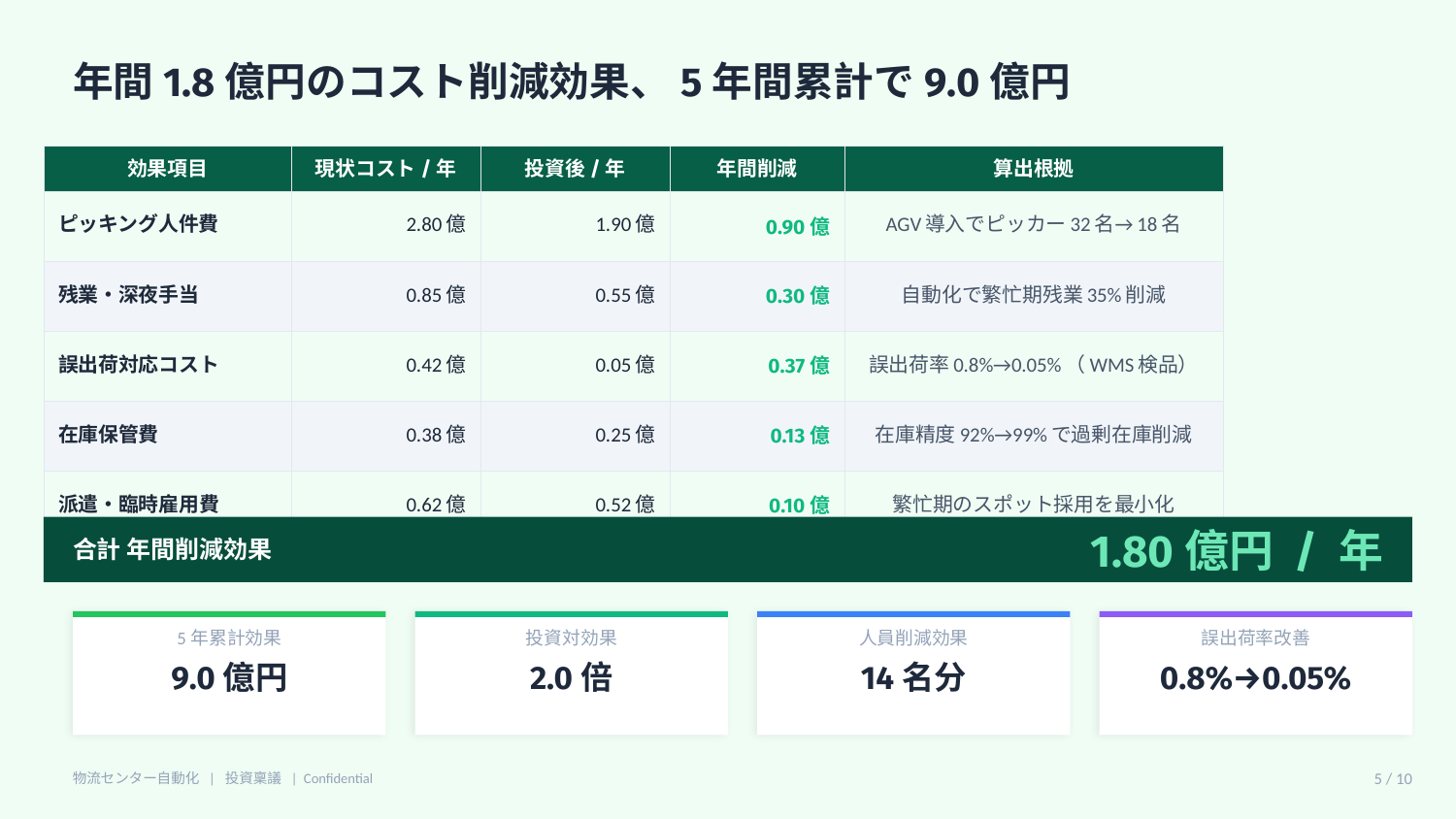

年間1.8億円のコスト削減効果、5年間累計で9.0億円
| 効果項目 | 現状コスト/年 | 投資後/年 | 年間削減 | 算出根拠 |
| --- | --- | --- | --- | --- |
| ピッキング人件費 | 2.80億 | 1.90億 | 0.90億 | AGV導入でピッカー32名→18名 |
| 残業・深夜手当 | 0.85億 | 0.55億 | 0.30億 | 自動化で繁忙期残業35%削減 |
| 誤出荷対応コスト | 0.42億 | 0.05億 | 0.37億 | 誤出荷率0.8%→0.05%（WMS検品） |
| 在庫保管費 | 0.38億 | 0.25億 | 0.13億 | 在庫精度92%→99%で過剰在庫削減 |
| 派遣・臨時雇用費 | 0.62億 | 0.52億 | 0.10億 | 繁忙期のスポット採用を最小化 |

1.80億円 / 年
合計 年間削減効果

5年累計効果
投資対効果
人員削減効果
誤出荷率改善
9.0億円
2.0倍
14名分
0.8%→0.05%
物流センター自動化  |  投資稟議  |  Confidential
5 / 10